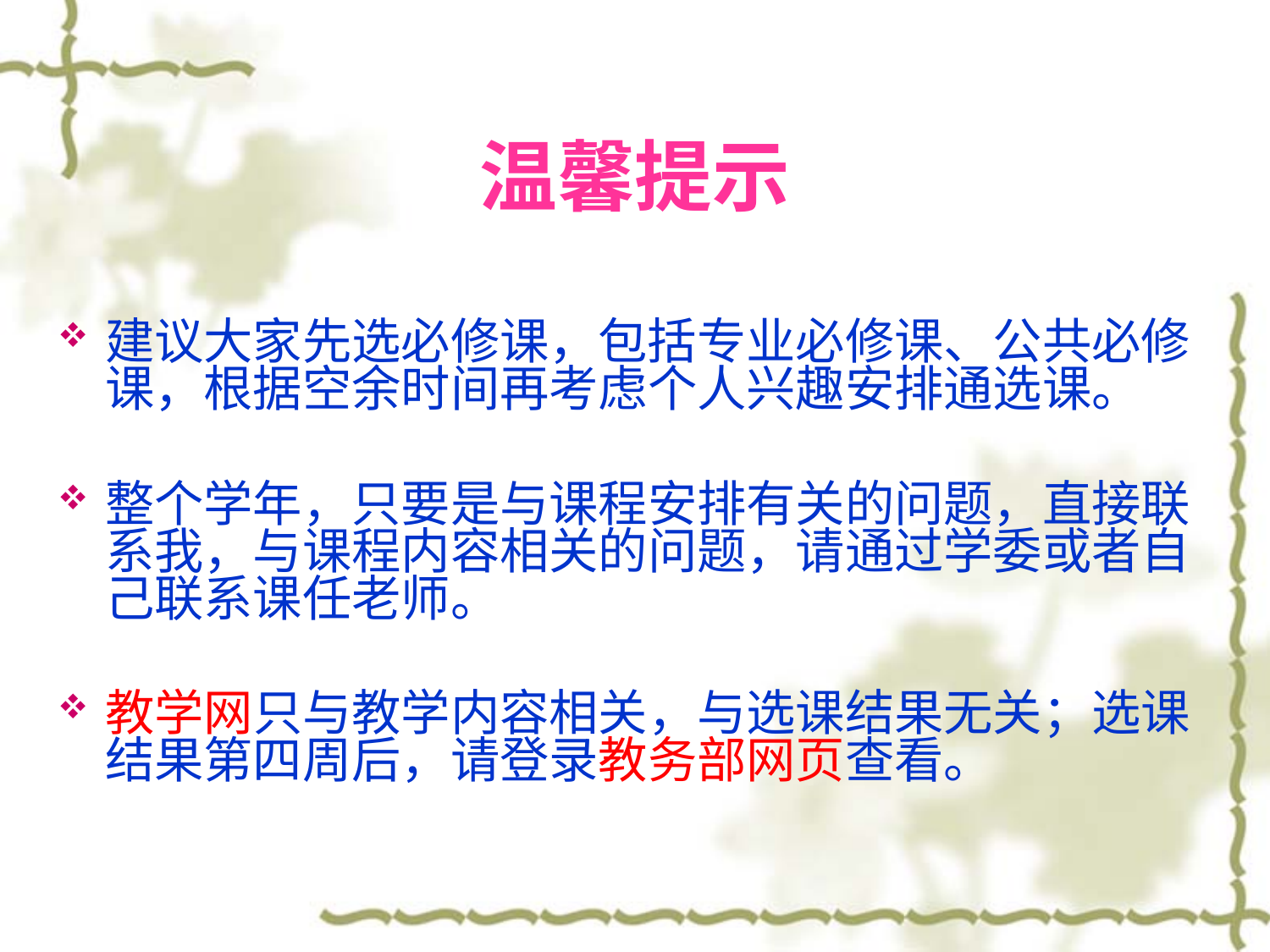

# 温馨提示

建议大家先选必修课，包括专业必修课、公共必修课，根据空余时间再考虑个人兴趣安排通选课。

整个学年，只要是与课程安排有关的问题，直接联系我，与课程内容相关的问题，请通过学委或者自己联系课任老师。

教学网只与教学内容相关，与选课结果无关；选课结果第四周后，请登录教务部网页查看。